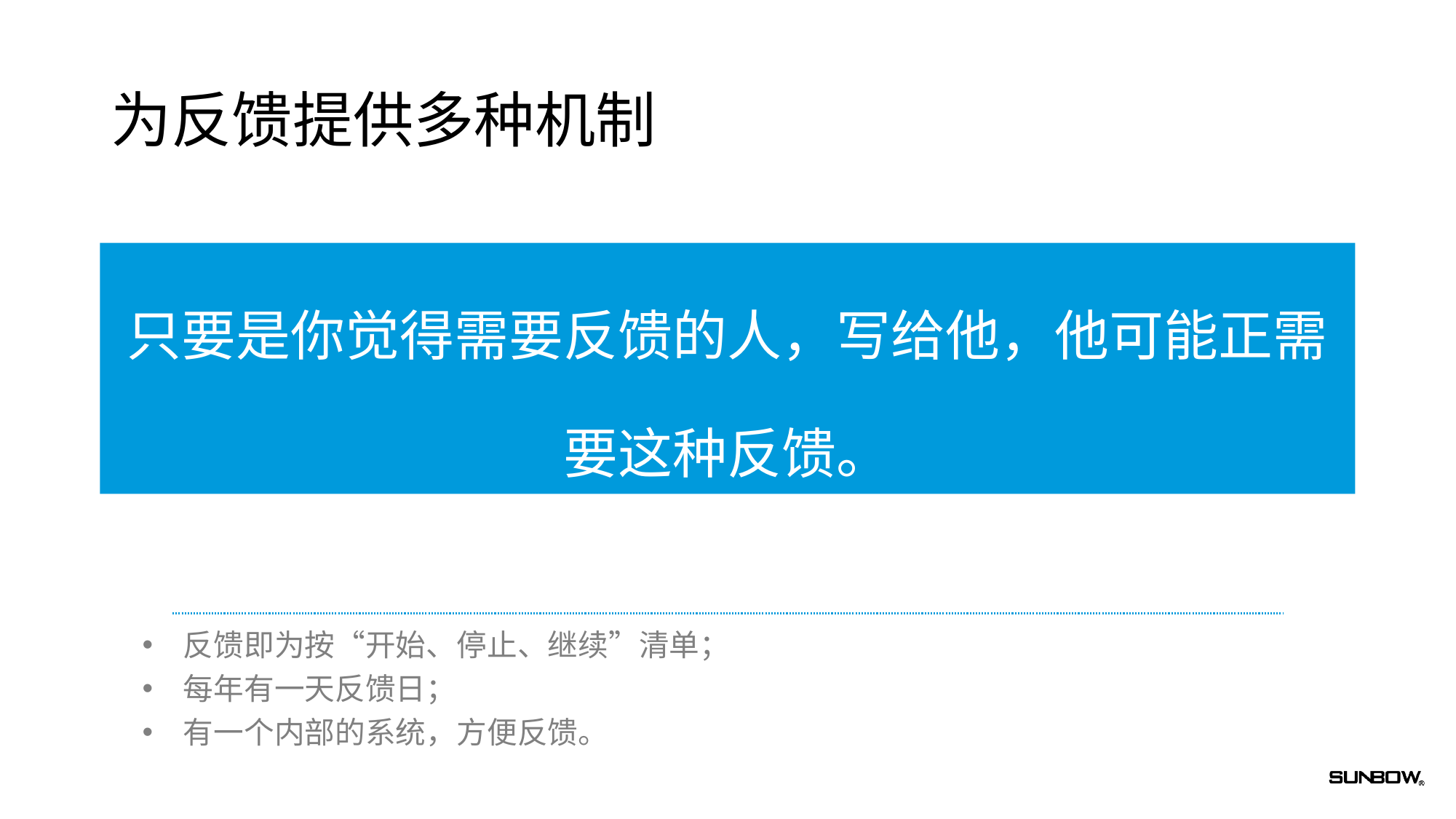

# 为反馈提供多种机制
只要是你觉得需要反馈的人，写给他，他可能正需要这种反馈。
反馈即为按“开始、停止、继续”清单；
每年有一天反馈日；
有一个内部的系统，方便反馈。
20